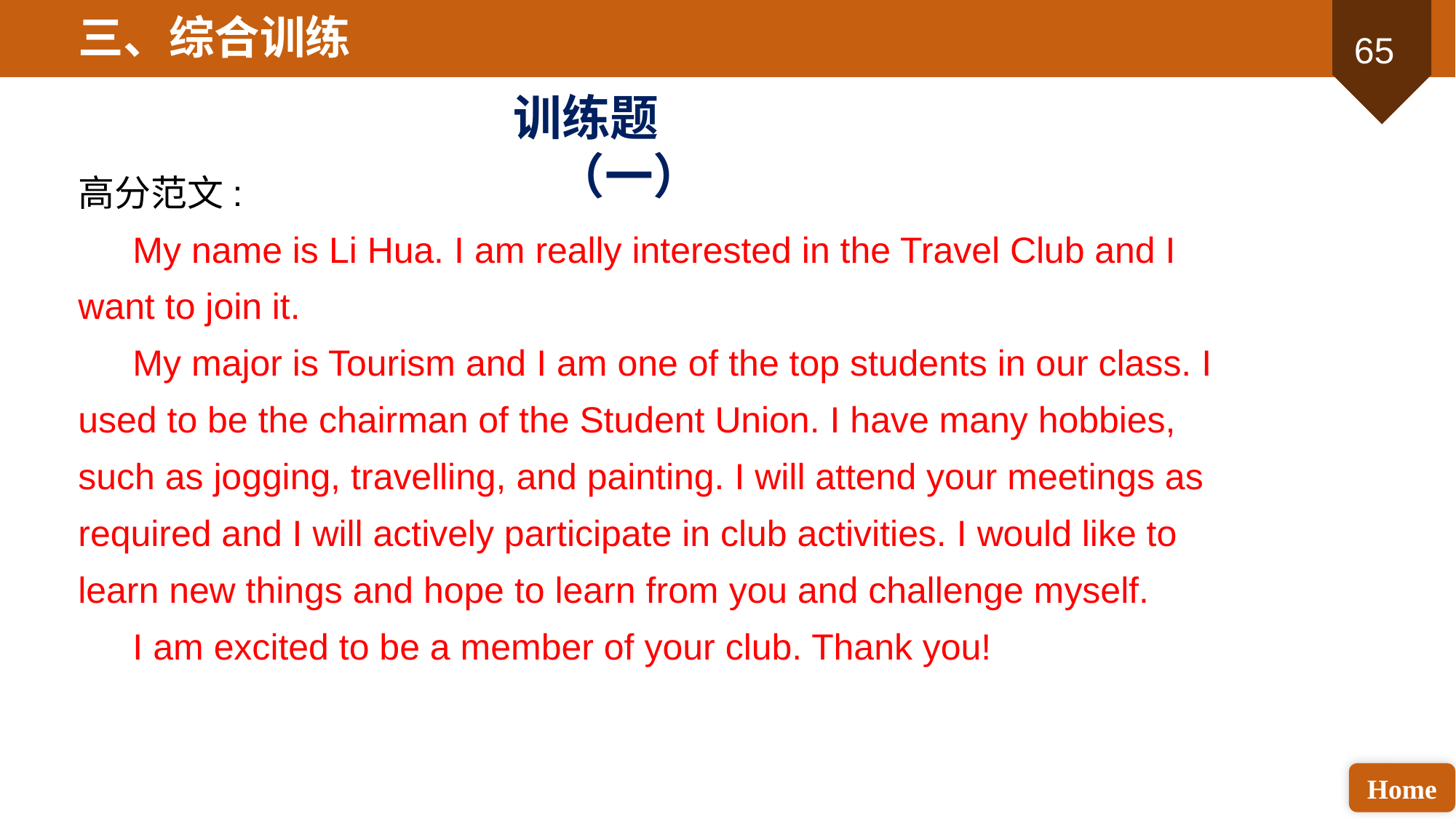

三、综合训练
训练题（一）
高分范文:
My name is Li Hua. I am really interested in the Travel Club and I want to join it.
My major is Tourism and I am one of the top students in our class. I used to be the chairman of the Student Union. I have many hobbies, such as jogging, travelling, and painting. I will attend your meetings as required and I will actively participate in club activities. I would like to learn new things and hope to learn from you and challenge myself.
I am excited to be a member of your club. Thank you!